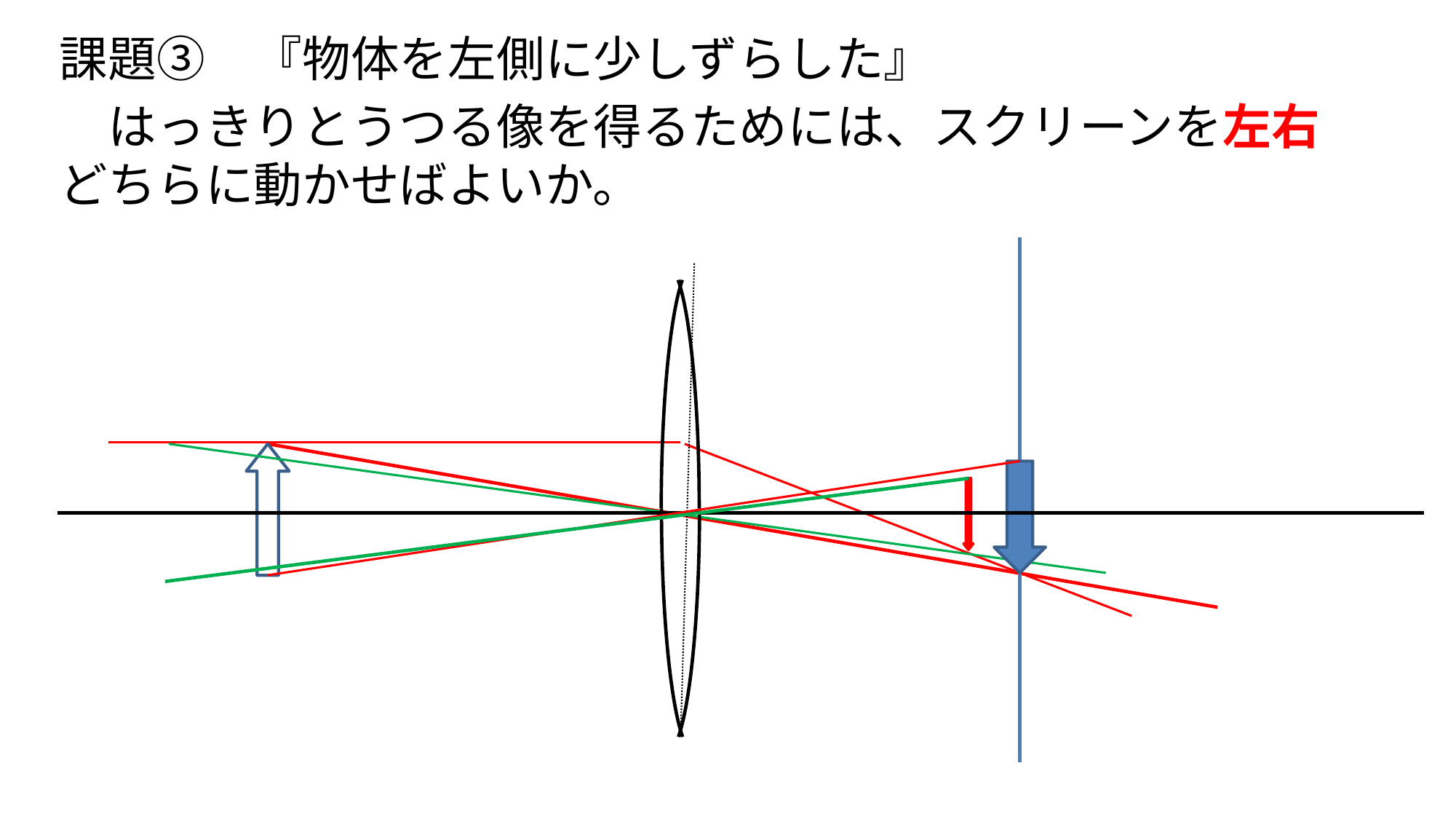

課題③　『物体を左側に少しずらした』
　はっきりとうつる像を得るためには、スクリーンを左右どちらに動かせばよいか。